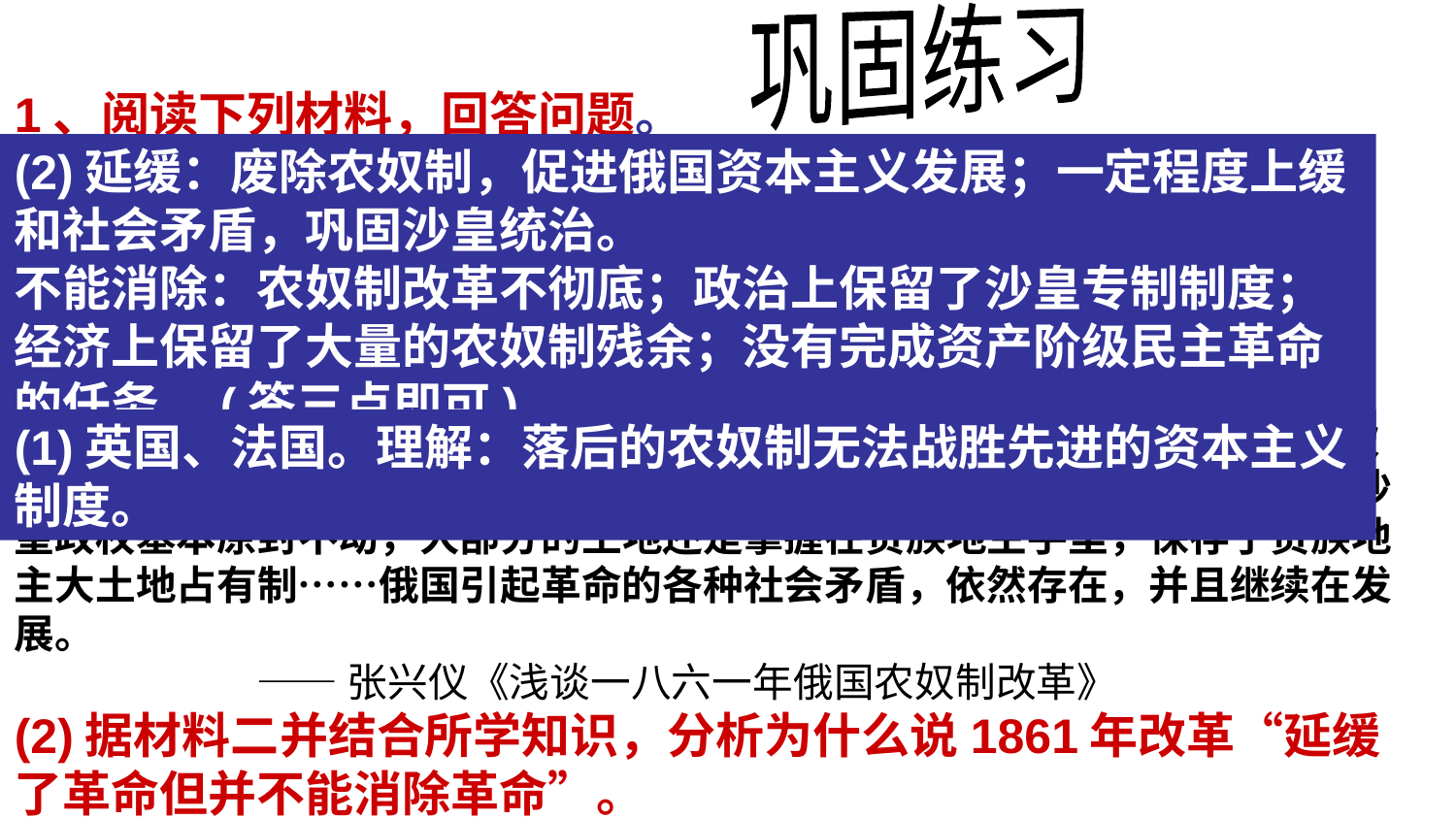

巩固练习
1、阅读下列材料，回答问题。
材料一　克里米亚(克里木)战争的特点，就是一个采用原始生产形式的民族同几个拥有现代生产的民族进行绝望的搏斗。     ——《马克思恩格斯全集》
(1)材料一中“几个拥有现代生产的民族”是指哪些(民族)国家？如何理解这场战争对俄国来说是“绝望的搏斗”。

材料二　1861年俄国自上而下的改革，延缓了革命但并不能消除革命。这次改革是按照农奴主利益进行的，因此，农奴制度废除得很不彻底。改革后，沙皇政权基本原封不动，大部分的土地还是掌握在贵族地主手里，保存了贵族地主大土地占有制……俄国引起革命的各种社会矛盾，依然存在，并且继续在发展。
                           ——张兴仪《浅谈一八六一年俄国农奴制改革》
(2)据材料二并结合所学知识，分析为什么说1861年改革“延缓了革命但并不能消除革命”。
(2)延缓：废除农奴制，促进俄国资本主义发展；一定程度上缓和社会矛盾，巩固沙皇统治。
不能消除：农奴制改革不彻底；政治上保留了沙皇专制制度；经济上保留了大量的农奴制残余；没有完成资产阶级民主革命的任务。(答三点即可)
(1)英国、法国。理解：落后的农奴制无法战胜先进的资本主义制度。